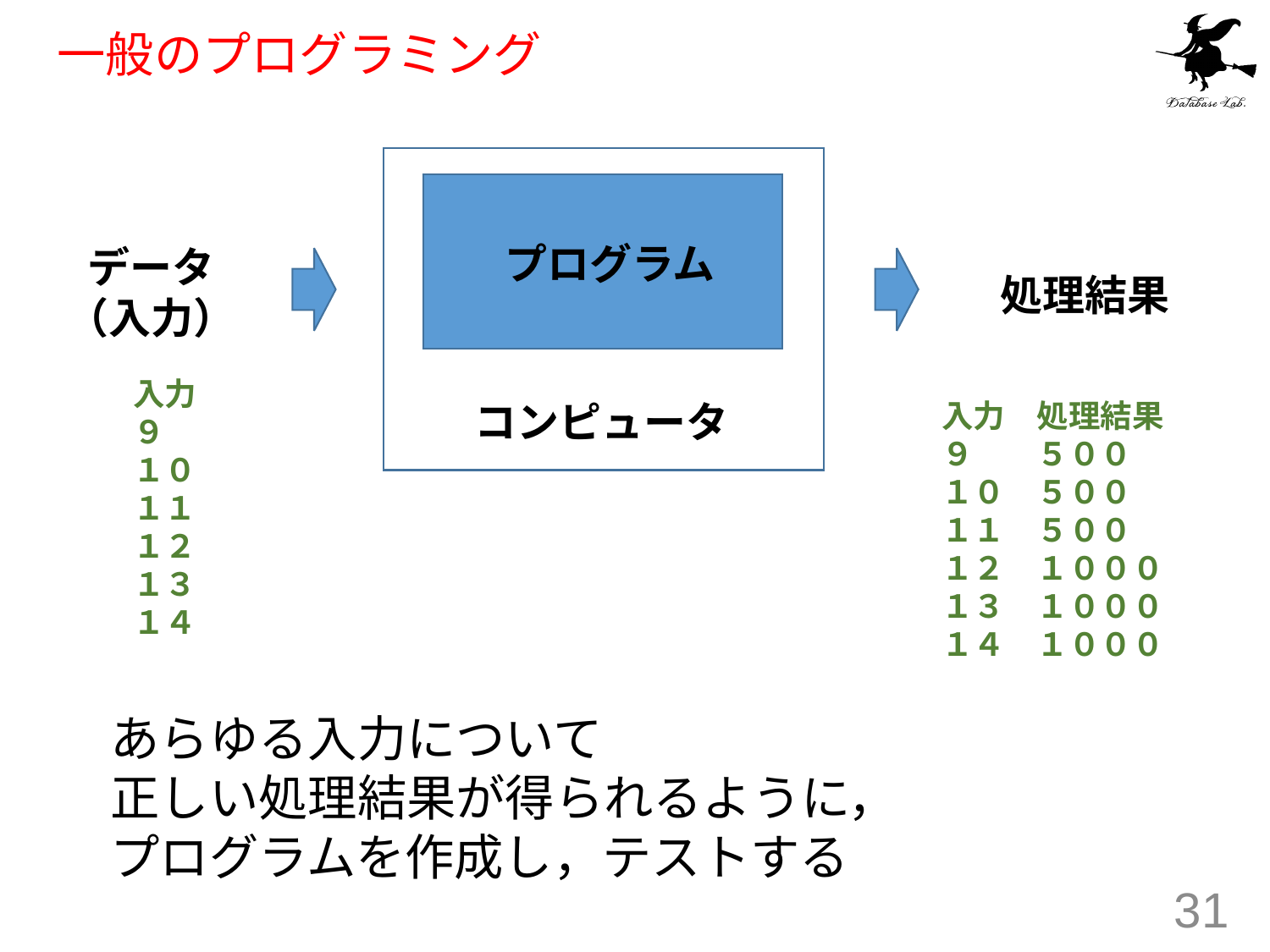

# 一般のプログラミング

プログラム
データ
（入力）

処理結果
入力
９
１０
１１
１２
１３
１４
コンピュータ
入力　処理結果
９　　５００
１０　５００
１１　５００
１２　１０００
１３　１０００
１４　１０００
あらゆる入力について
正しい処理結果が得られるように，
プログラムを作成し，テストする
31